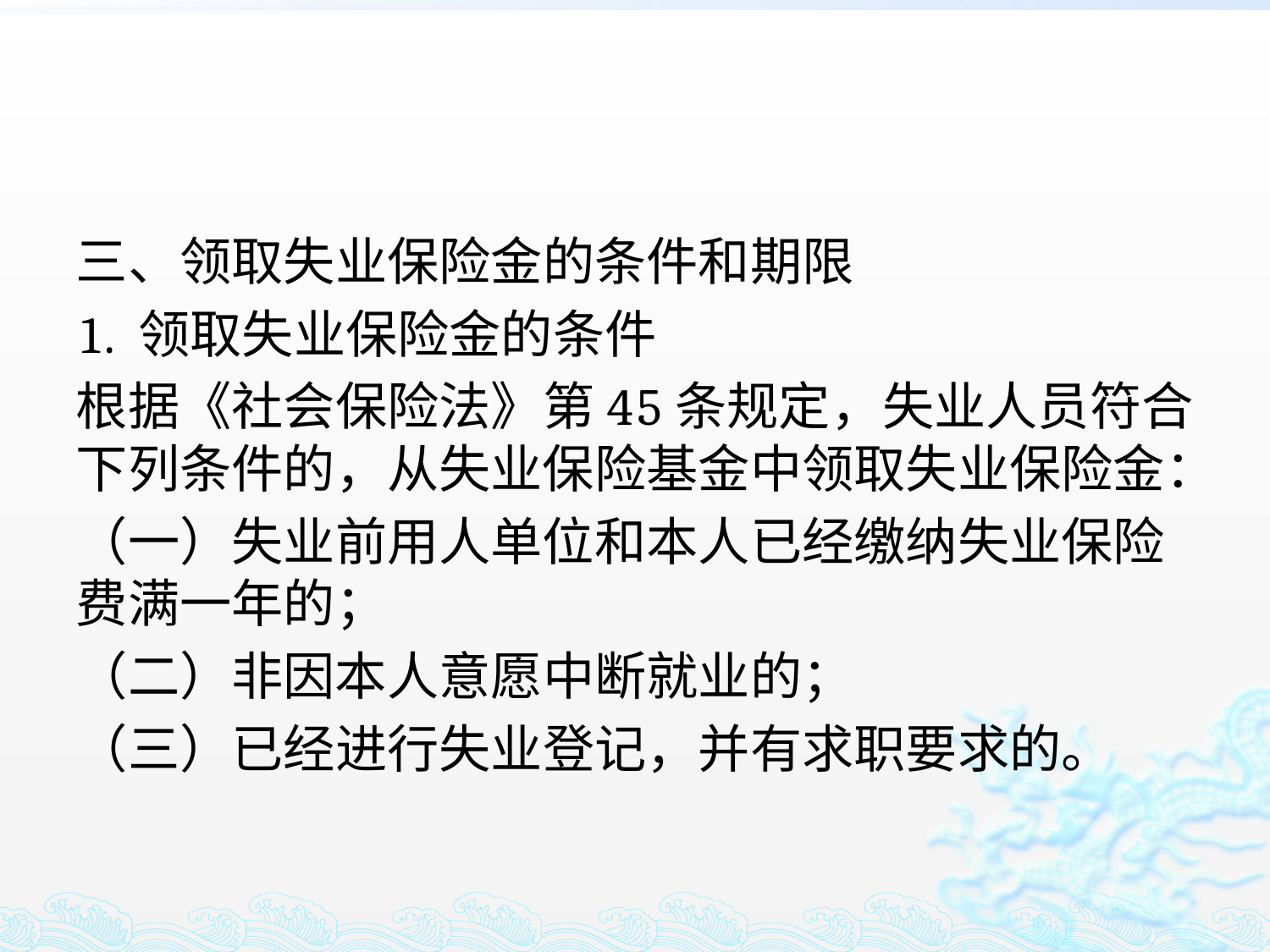

#
三、领取失业保险金的条件和期限
1. 领取失业保险金的条件
根据《社会保险法》第45条规定，失业人员符合下列条件的，从失业保险基金中领取失业保险金：
（一）失业前用人单位和本人已经缴纳失业保险费满一年的；
（二）非因本人意愿中断就业的；
（三）已经进行失业登记，并有求职要求的。